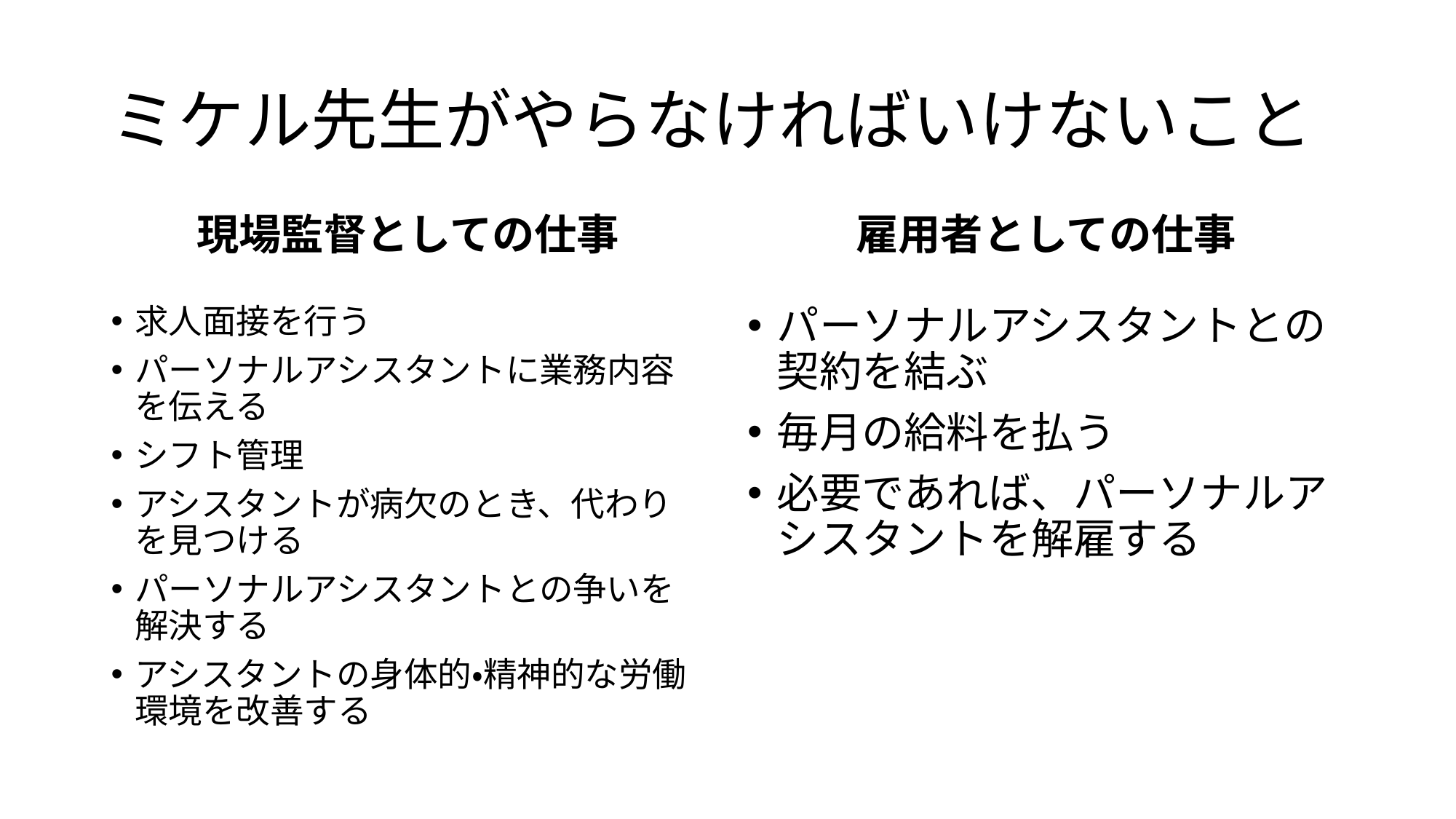

# ミケル先生がやらなければいけないこと
現場監督としての仕事
雇用者としての仕事
求人面接を行う
パーソナルアシスタントに業務内容を伝える
シフト管理
アシスタントが病欠のとき、代わりを見つける
パーソナルアシスタントとの争いを解決する
アシスタントの身体的・精神的な労働環境を改善する
パーソナルアシスタントとの契約を結ぶ
毎月の給料を払う
必要であれば、パーソナルアシスタントを解雇する